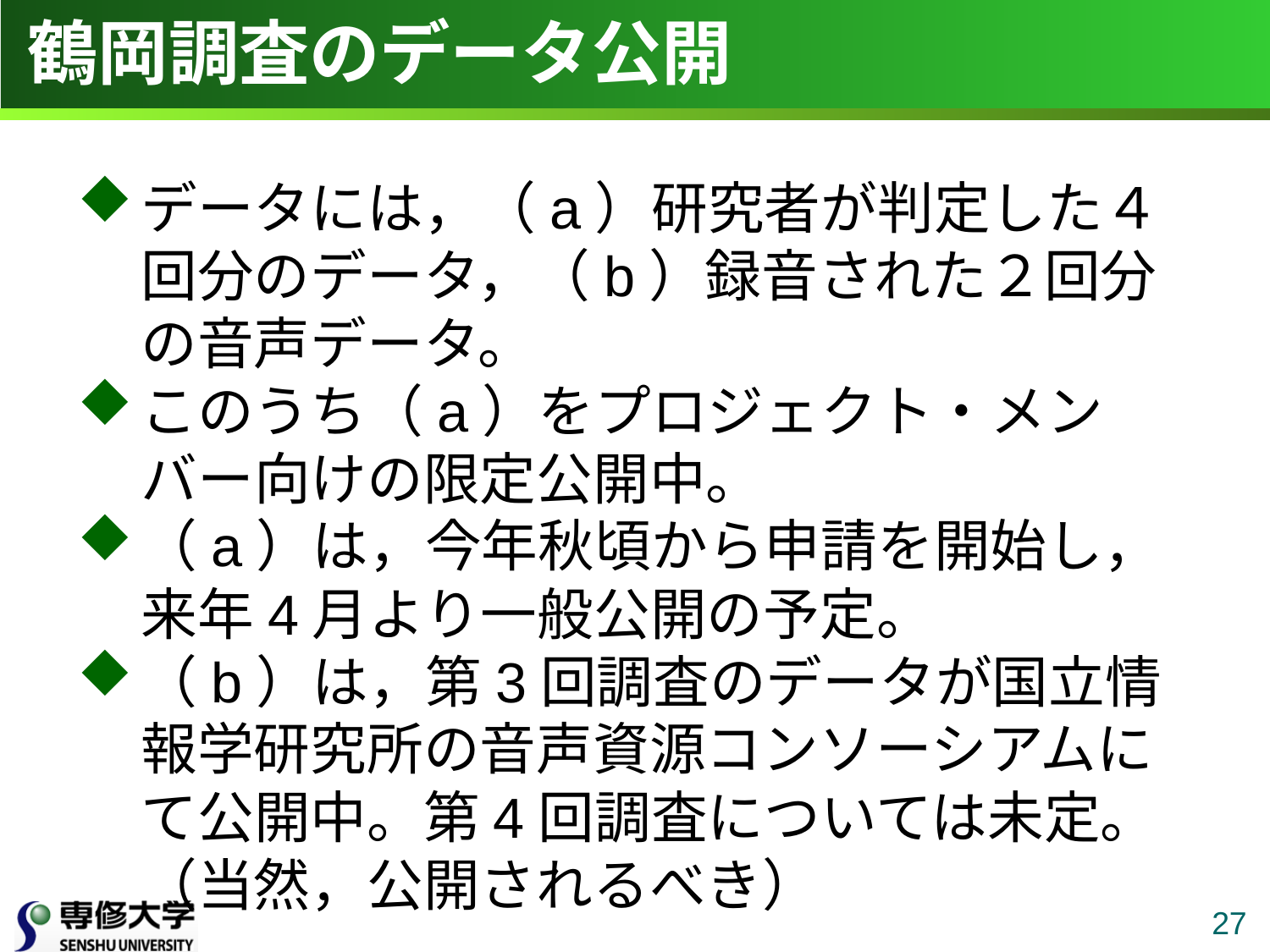

# 鶴岡調査のデータ公開
データには，（a）研究者が判定した４回分のデータ，（b）録音された２回分の音声データ。
このうち（a）をプロジェクト・メンバー向けの限定公開中。
（a）は，今年秋頃から申請を開始し，来年4月より一般公開の予定。
（b）は，第3回調査のデータが国立情報学研究所の音声資源コンソーシアムにて公開中。第4回調査については未定。（当然，公開されるべき）
27